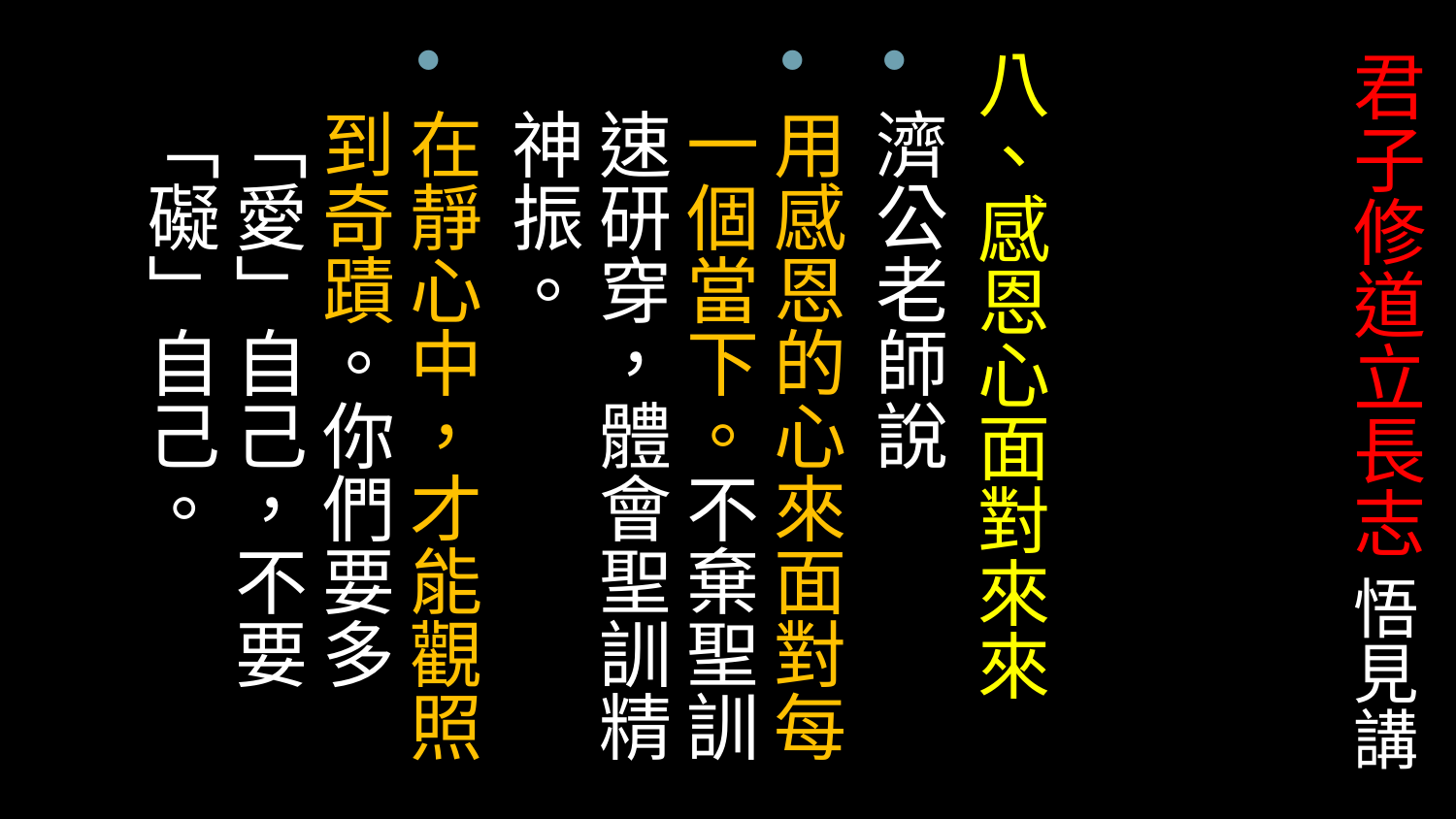

八、感恩心面對來來
濟公老師說
用感恩的心來面對每一個當下。不棄聖訓速研穿，體會聖訓精神振。
在靜心中，才能觀照到奇蹟。你們要多「愛」自己，不要「礙」自己。

# 君子修道立長志 悟見講